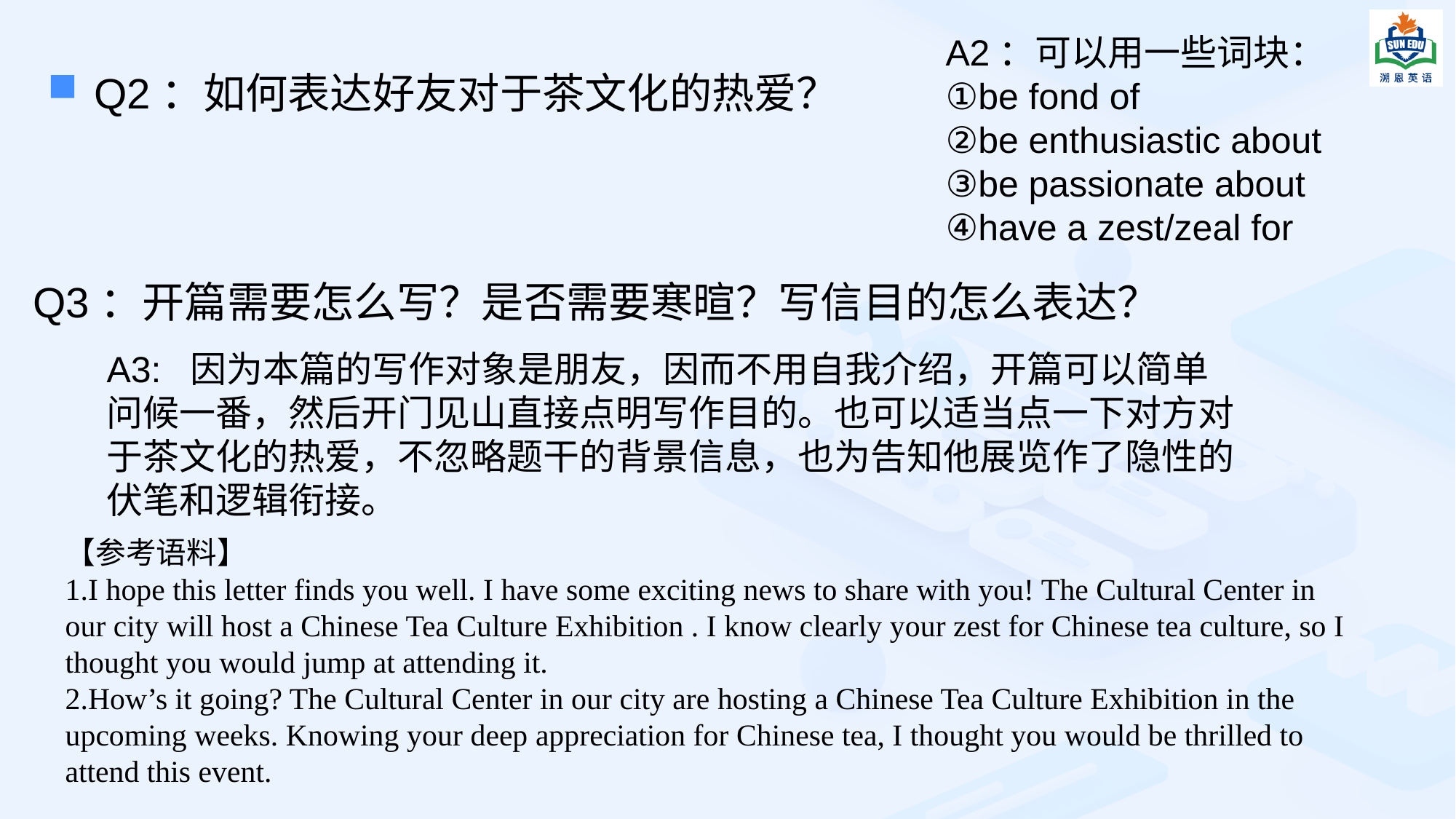

A2：可以用一些词块：
①be fond of
②be enthusiastic about
③be passionate about
④have a zest/zeal for
Q2：如何表达好友对于茶文化的热爱？
Q3：开篇需要怎么写？是否需要寒暄？写信目的怎么表达？
A3:  因为本篇的写作对象是朋友，因而不用自我介绍，开篇可以简单问候一番，然后开门见山直接点明写作目的。也可以适当点一下对方对于茶文化的热爱，不忽略题干的背景信息，也为告知他展览作了隐性的伏笔和逻辑衔接。
【参考语料】
1.I hope this letter finds you well. I have some exciting news to share with you! The Cultural Center in our city will host a Chinese Tea Culture Exhibition . I know clearly your zest for Chinese tea culture, so I thought you would jump at attending it.
2.How’s it going? The Cultural Center in our city are hosting a Chinese Tea Culture Exhibition in the upcoming weeks. Knowing your deep appreciation for Chinese tea, I thought you would be thrilled to attend this event.